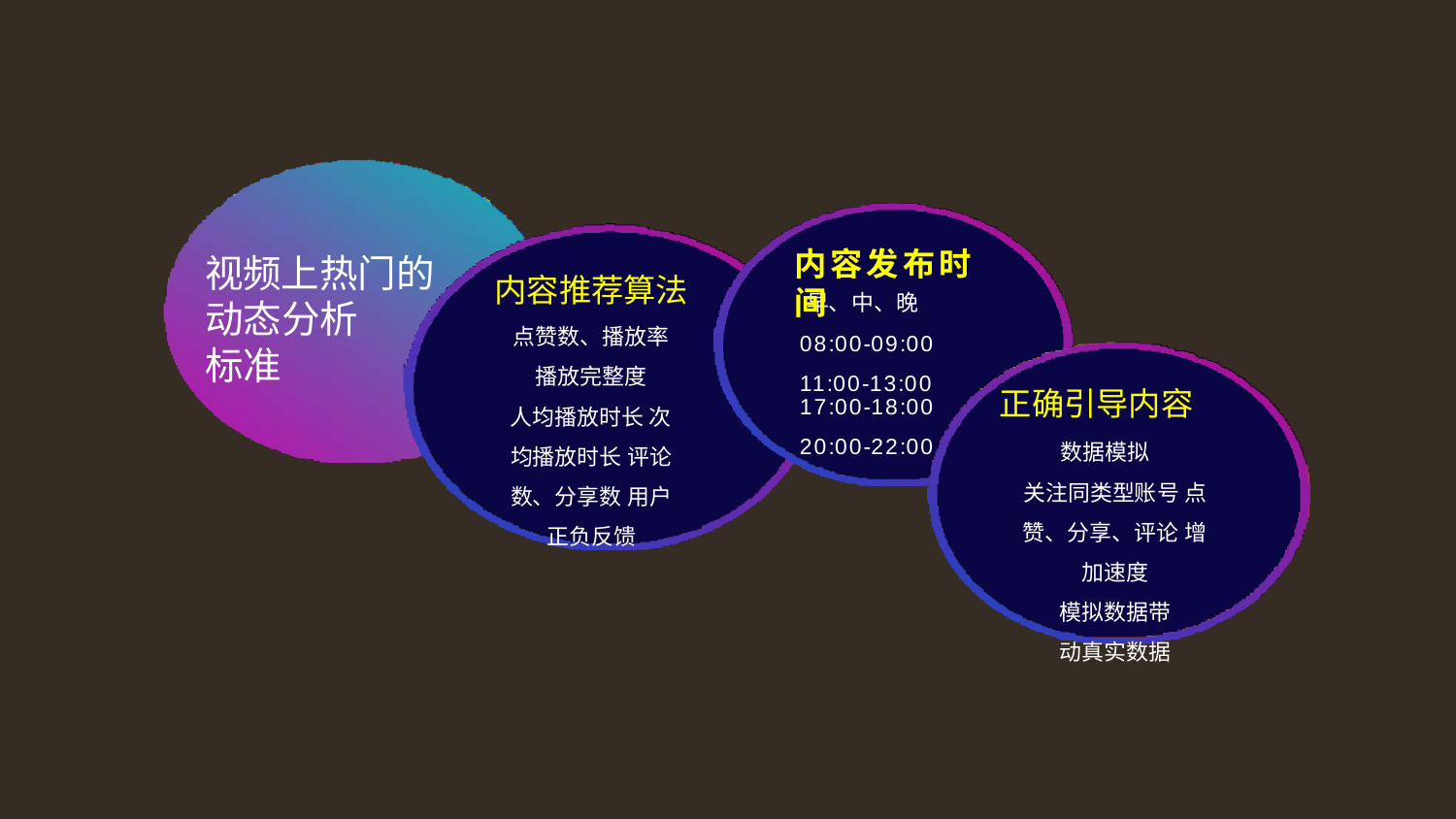

# 内容发布时间
内容推荐算法
点赞数、播放率 播放完整度
人均播放时长 次均播放时长 评论数、分享数 用户正负反馈
视频上热门的 动态分析
标准
早、中、晚 08:00-09:00
11:00-13:00

17:00-18:00
20:00-22:00
正确引导内容
数据模拟
关注同类型账号 点赞、分享、评论 增加速度
模拟数据带 动真实数据